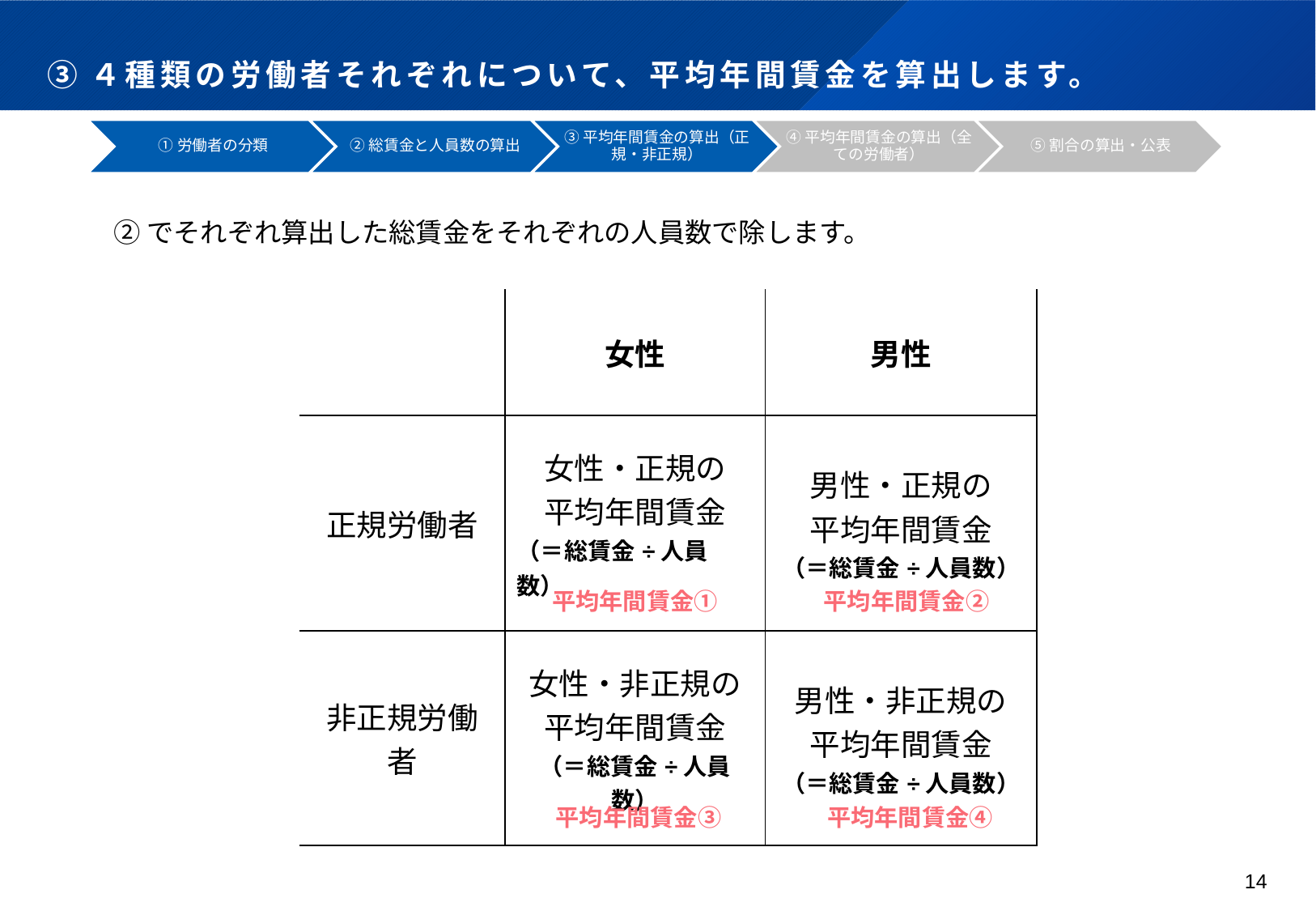

# ③４種類の労働者それぞれについて、平均年間賃金を算出します。
①労働者の分類
②総賃金と人員数の算出
③平均年間賃金の算出（正規・非正規）
④平均年間賃金の算出（全ての労働者）
⑤割合の算出・公表
②でそれぞれ算出した総賃金をそれぞれの人員数で除します。
|  | 女性 | 男性 |
| --- | --- | --- |
| 正規労働者 | 女性・正規の 平均年間賃金 （＝総賃金÷人員数） | 男性・正規の 平均年間賃金 （＝総賃金÷人員数） |
| 非正規労働者 | 女性・非正規の 平均年間賃金 （＝総賃金÷人員数） | 男性・非正規の 平均年間賃金 （＝総賃金÷人員数） |
平均年間賃金②
平均年間賃金①
平均年間賃金④
平均年間賃金③
14